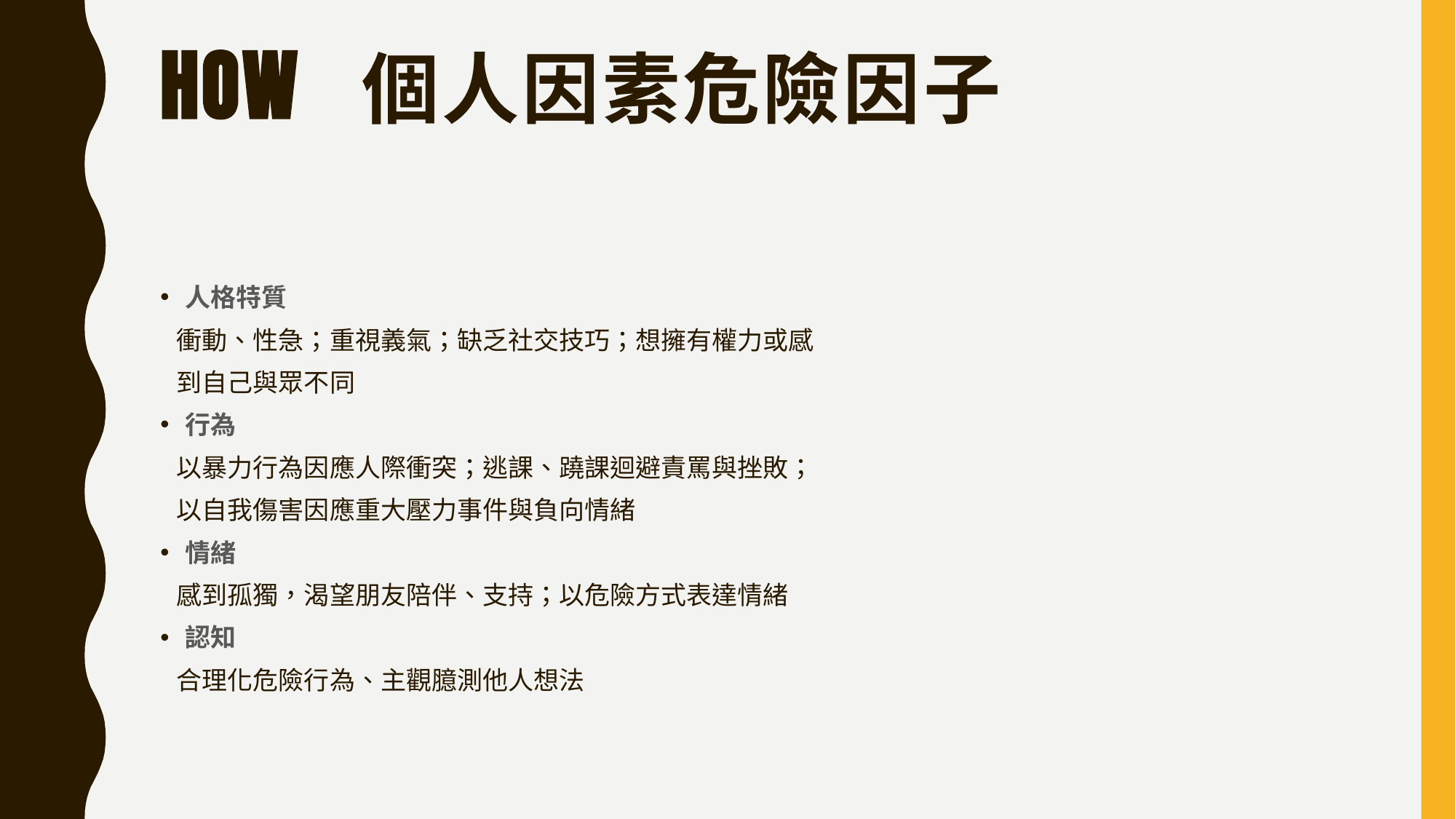

# HOW  個人因素危險因子
人格特質
  衝動、性急；重視義氣；缺乏社交技巧；想擁有權力或感
  到自己與眾不同
行為
  以暴力行為因應人際衝突；逃課、蹺課迴避責罵與挫敗；
  以自我傷害因應重大壓力事件與負向情緒
情緒
  感到孤獨，渴望朋友陪伴、支持；以危險方式表達情緒
認知
  合理化危險行為、主觀臆測他人想法